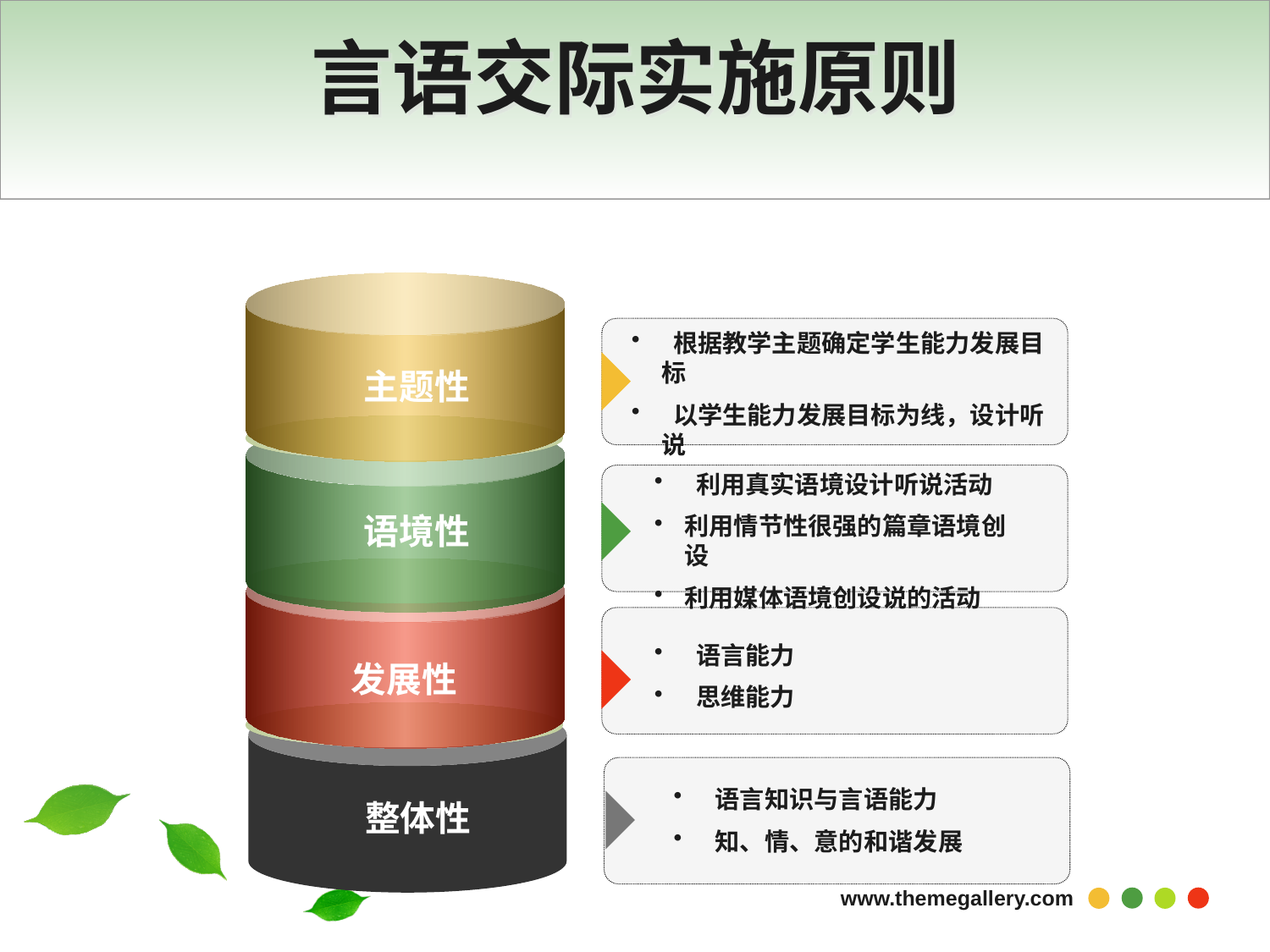

# 言语交际实施原则

 根据教学主题确定学生能力发展目标
 以学生能力发展目标为线，设计听说
  主题性

 利用真实语境设计听说活动
利用情节性很强的篇章语境创设
利用媒体语境创设说的活动

  语境性

 语言能力
 思维能力
发展性

 语言知识与言语能力
 知、情、意的和谐发展
整体性